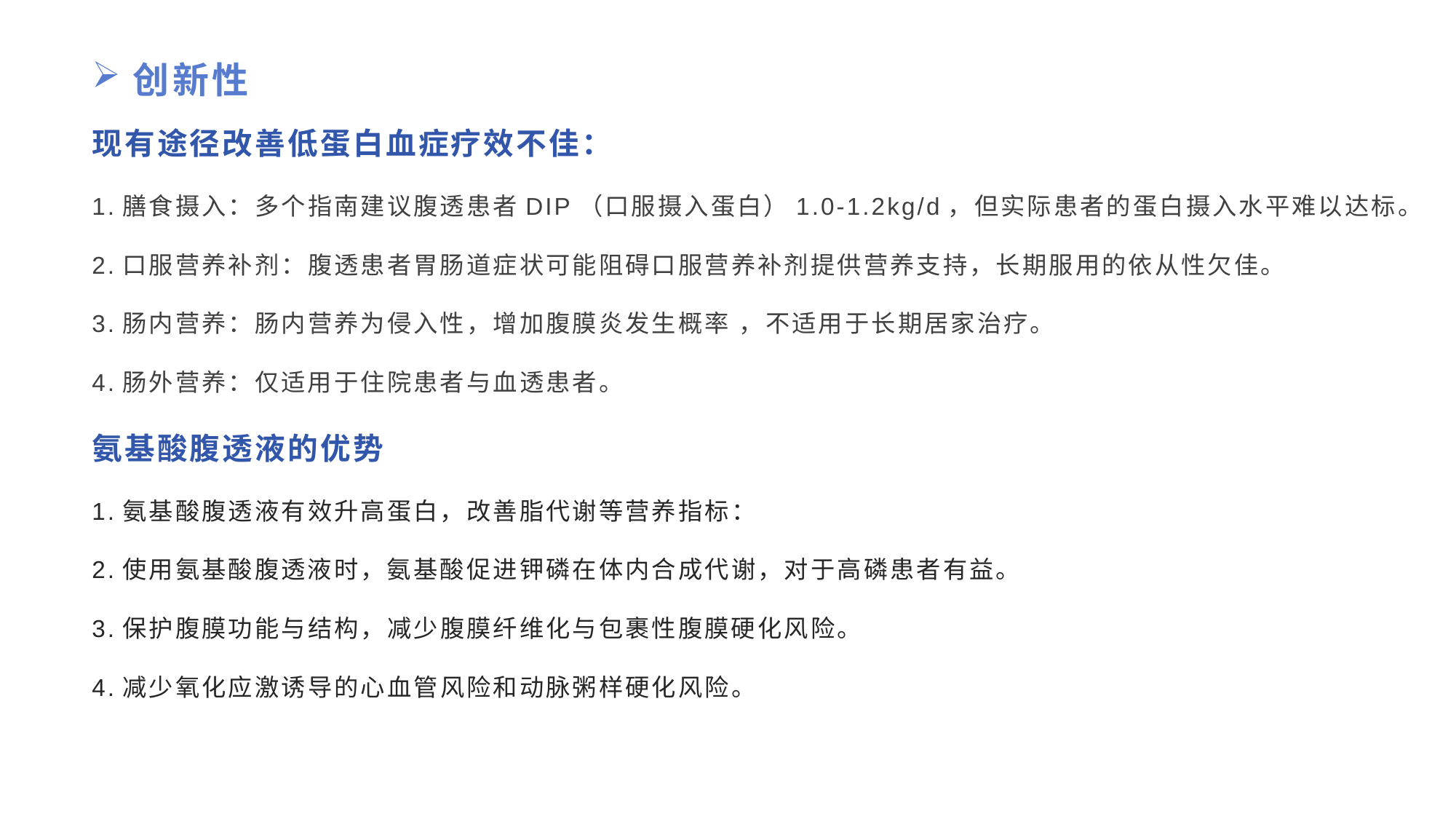

# 创新性
现有途径改善低蛋白血症疗效不佳：
1.膳食摄入：多个指南建议腹透患者DIP（口服摄入蛋白）1.0-1.2kg/d，但实际患者的蛋白摄入水平难以达标。
2.口服营养补剂：腹透患者胃肠道症状可能阻碍口服营养补剂提供营养支持，长期服用的依从性欠佳。
3.肠内营养：肠内营养为侵入性，增加腹膜炎发生概率 ，不适用于长期居家治疗。
4.肠外营养：仅适用于住院患者与血透患者。
氨基酸腹透液的优势
1.氨基酸腹透液有效升高蛋白，改善脂代谢等营养指标：
2.使用氨基酸腹透液时，氨基酸促进钾磷在体内合成代谢，对于高磷患者有益。
3.保护腹膜功能与结构，减少腹膜纤维化与包裹性腹膜硬化风险。
4.减少氧化应激诱导的心血管风险和动脉粥样硬化风险。